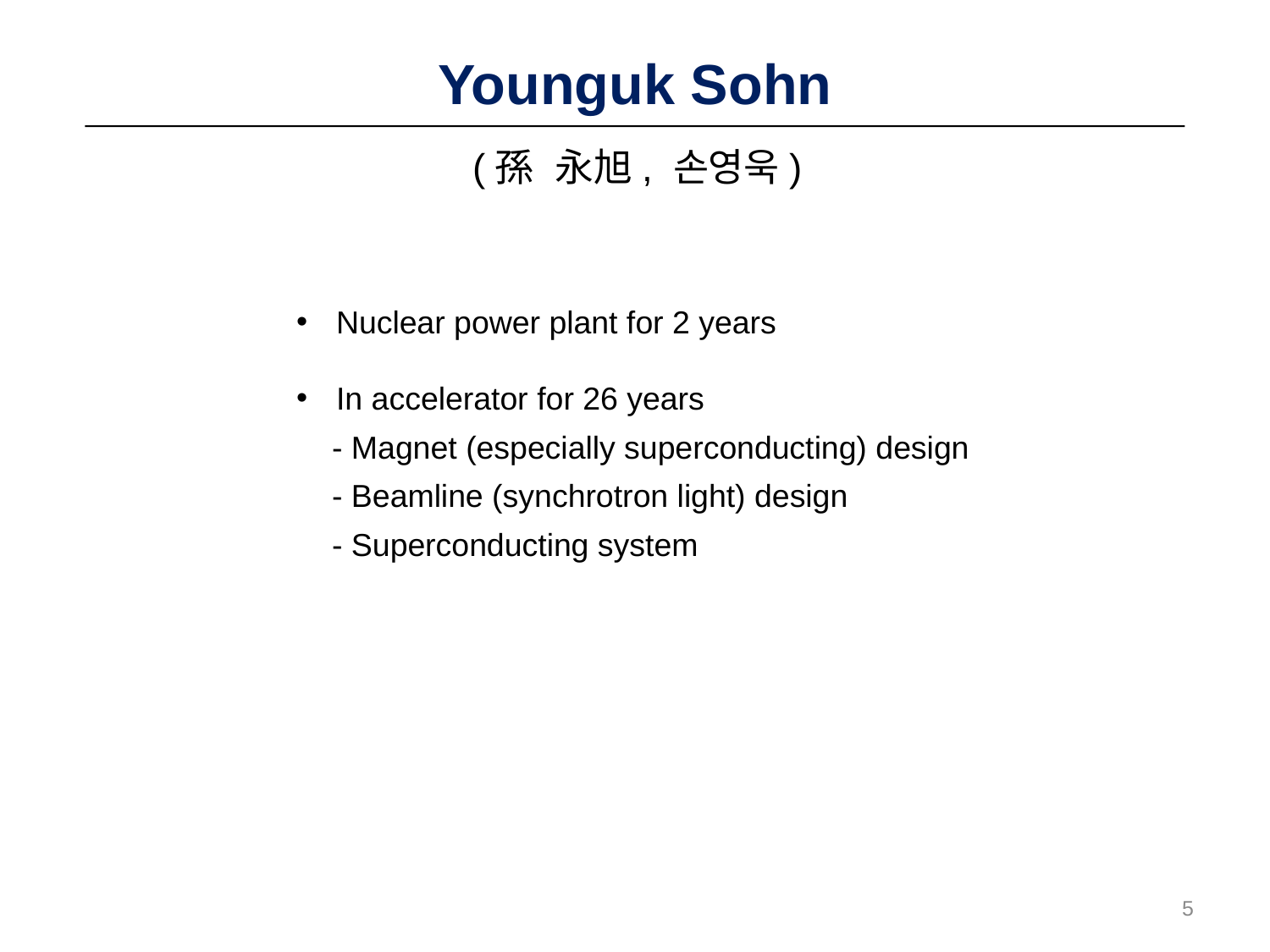

# Younguk Sohn

(孫  永旭, 손영욱)
Nuclear power plant for 2 years

In accelerator for 26 years
    - Magnet (especially superconducting) design
    - Beamline (synchrotron light) design
    - Superconducting system
5